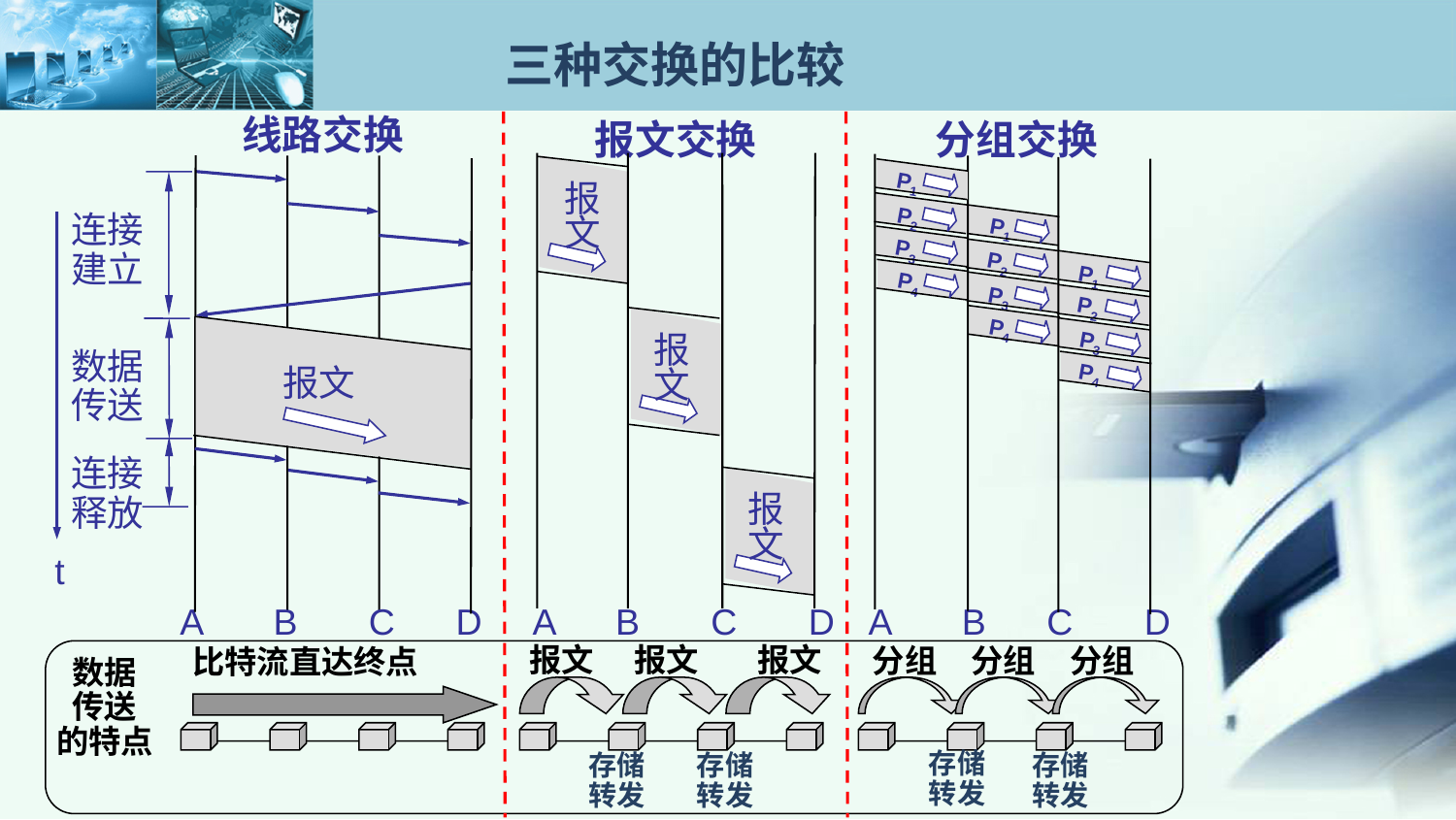

三种交换的比较
线路交换
报文交换
分组交换

报
文

P1

连接
建立

P2

P1

P3

P2

P1

P4

P3

P2

P4

报
文

报文

P3

数据
传送

P4

连接
释放

报
文

t
A       B       C      D
A      B       C       D
A       B      C       D
报文
报文
报文
分组
分组
分组
比特流直达终点

数据
传送
的特点

存储
转发
存储
转发
存储
转发
存储
转发